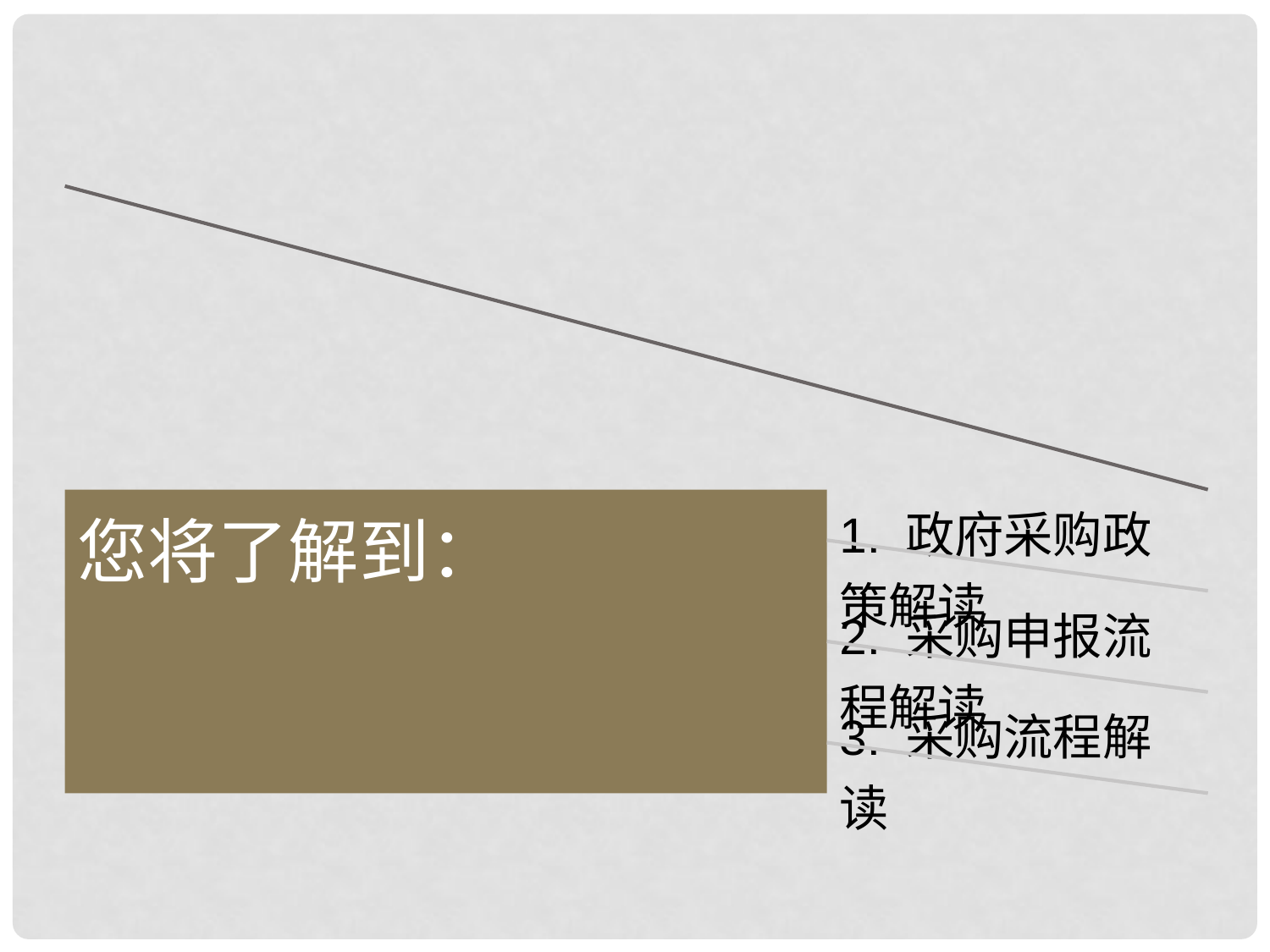

您将了解到：
1. 政府采购政策解读
2. 采购申报流程解读
3. 采购流程解读